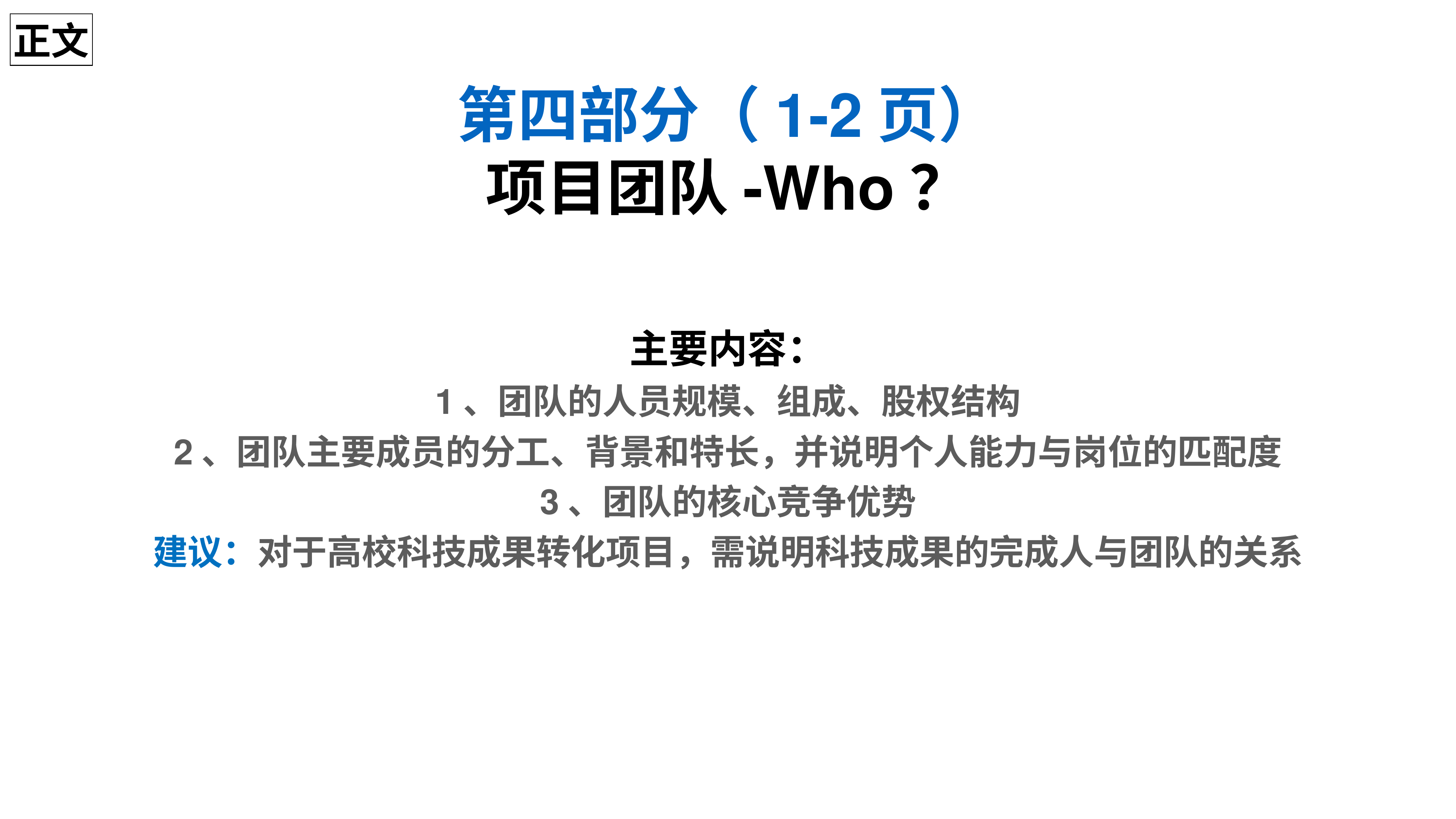

正文
第四部分（1-2页）
项目团队-Who？
主要内容：
1、团队的人员规模、组成、股权结构
2、团队主要成员的分工、背景和特长，并说明个人能力与岗位的匹配度
3、团队的核心竞争优势
建议：对于高校科技成果转化项目，需说明科技成果的完成人与团队的关系